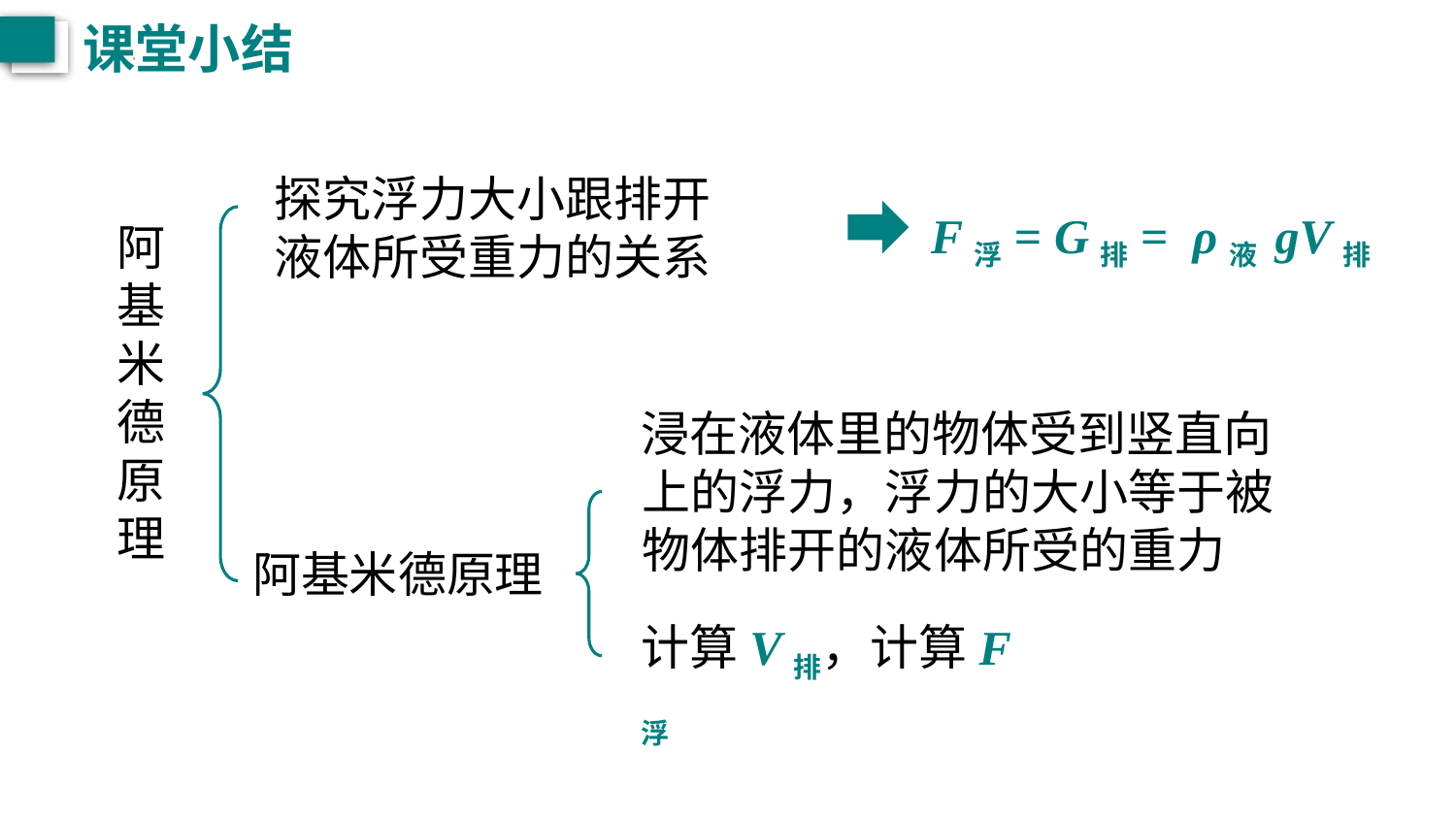

课堂小结

探究浮力大小跟排开液体所受重力的关系
F浮= G排=  ρ液 gV排

阿基米德原理
浸在液体里的物体受到竖直向上的浮力，浮力的大小等于被物体排开的液体所受的重力

阿基米德原理
计算V排，计算F浮